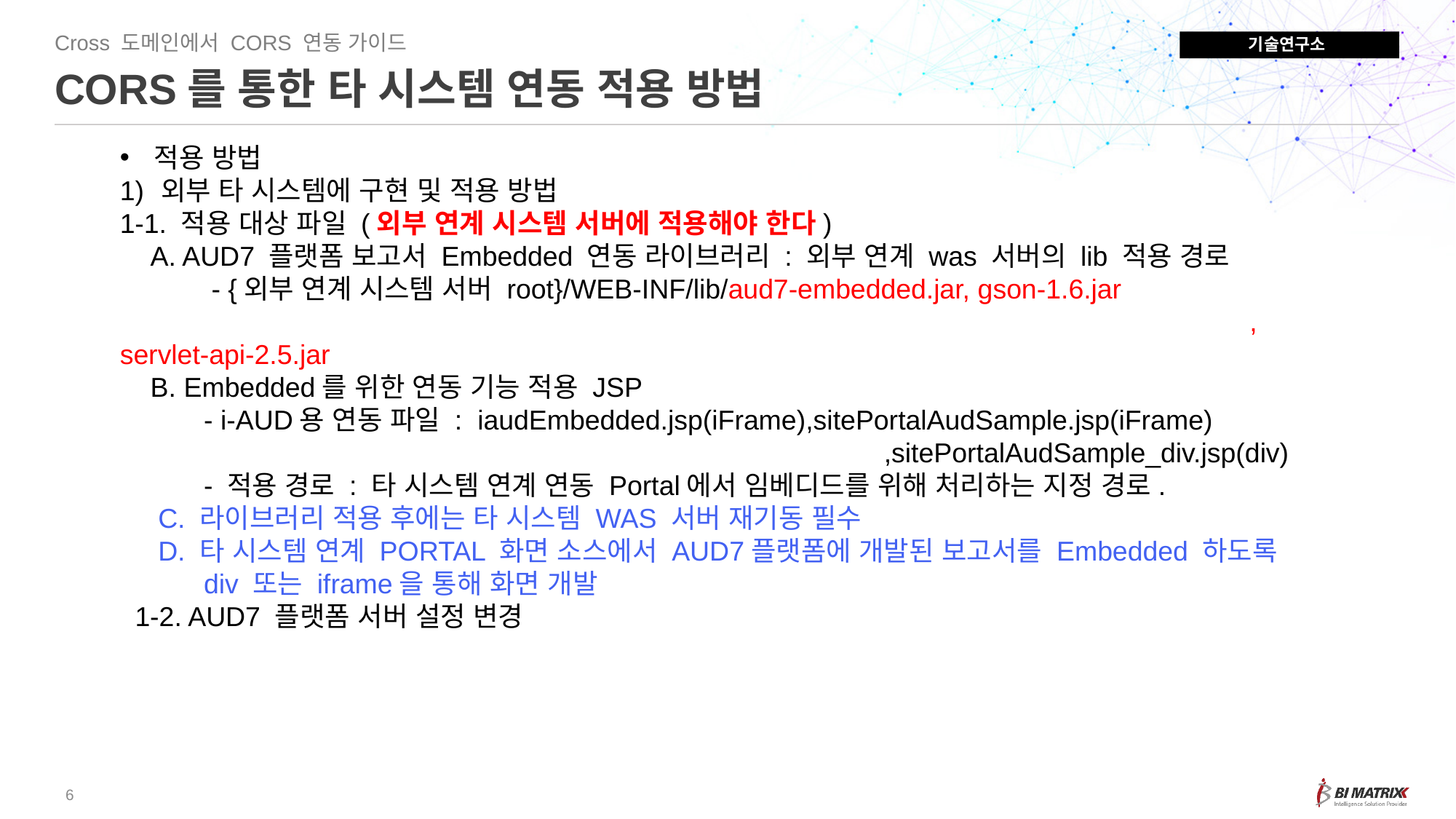

Cross 도메인에서 CORS 연동 가이드
기술연구소
CORS를 통한 타 시스템 연동 적용 방법
적용 방법
외부 타 시스템에 구현 및 적용 방법
1-1. 적용 대상 파일 (외부 연계 시스템 서버에 적용해야 한다)
    A. AUD7 플랫폼 보고서 Embedded 연동 라이브러리 : 외부 연계 was 서버의 lib 적용 경로
            - {외부 연계 시스템 서버 root}/WEB-INF/lib/aud7-embedded.jar, gson-1.6.jar
										     , servlet-api-2.5.jar
    B. Embedded를 위한 연동 기능 적용 JSP
           - i-AUD용 연동 파일 :  iaudEmbedded.jsp(iFrame),sitePortalAudSample.jsp(iFrame) 							,sitePortalAudSample_div.jsp(div)
           - 적용 경로 : 타 시스템 연계 연동 Portal에서 임베디드를 위해 처리하는 지정 경로.
     C. 라이브러리 적용 후에는 타 시스템 WAS 서버 재기동 필수
     D. 타 시스템 연계 PORTAL 화면 소스에서 AUD7플랫폼에 개발된 보고서를 Embedded 하도록
           div 또는 iframe을 통해 화면 개발
  1-2. AUD7 플랫폼 서버 설정 변경

6